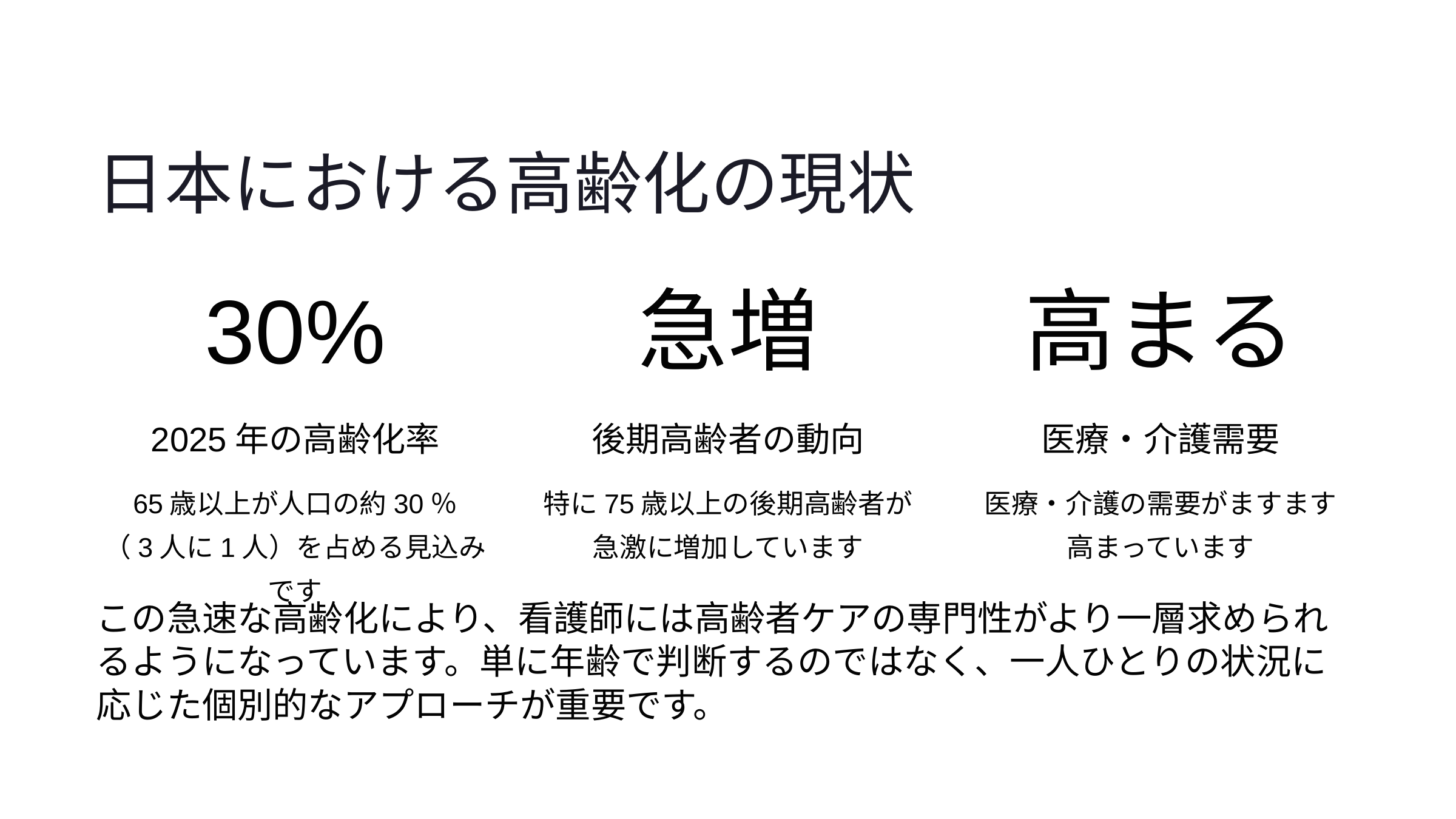

日本における高齢化の現状
30%
急増
高まる
2025年の高齢化率
後期高齢者の動向
医療・介護需要
65歳以上が人口の約30％
（3人に1人）を占める見込みです
特に75歳以上の後期高齢者が
急激に増加しています
医療・介護の需要がますます
高まっています
この急速な高齢化により、看護師には高齢者ケアの専門性がより一層求められるようになっています。単に年齢で判断するのではなく、一人ひとりの状況に応じた個別的なアプローチが重要です。